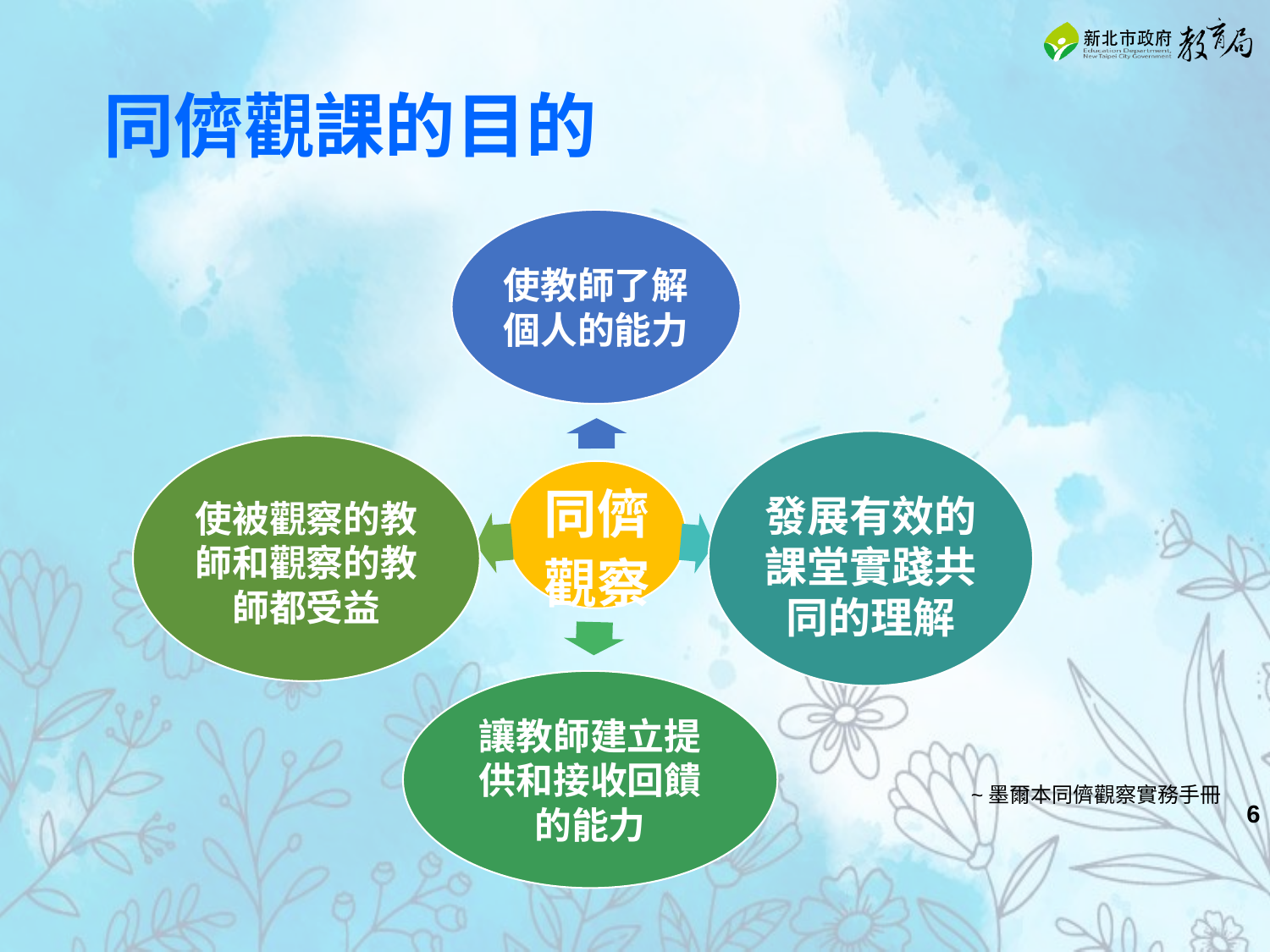

同儕觀課的目的

使教師了解個人的能力

發展有效的課堂實踐共同的理解
使被觀察的教師和觀察的教師都受益
同儕觀察

讓教師建立提供和接收回饋的能力
~墨爾本同儕觀察實務手冊
6